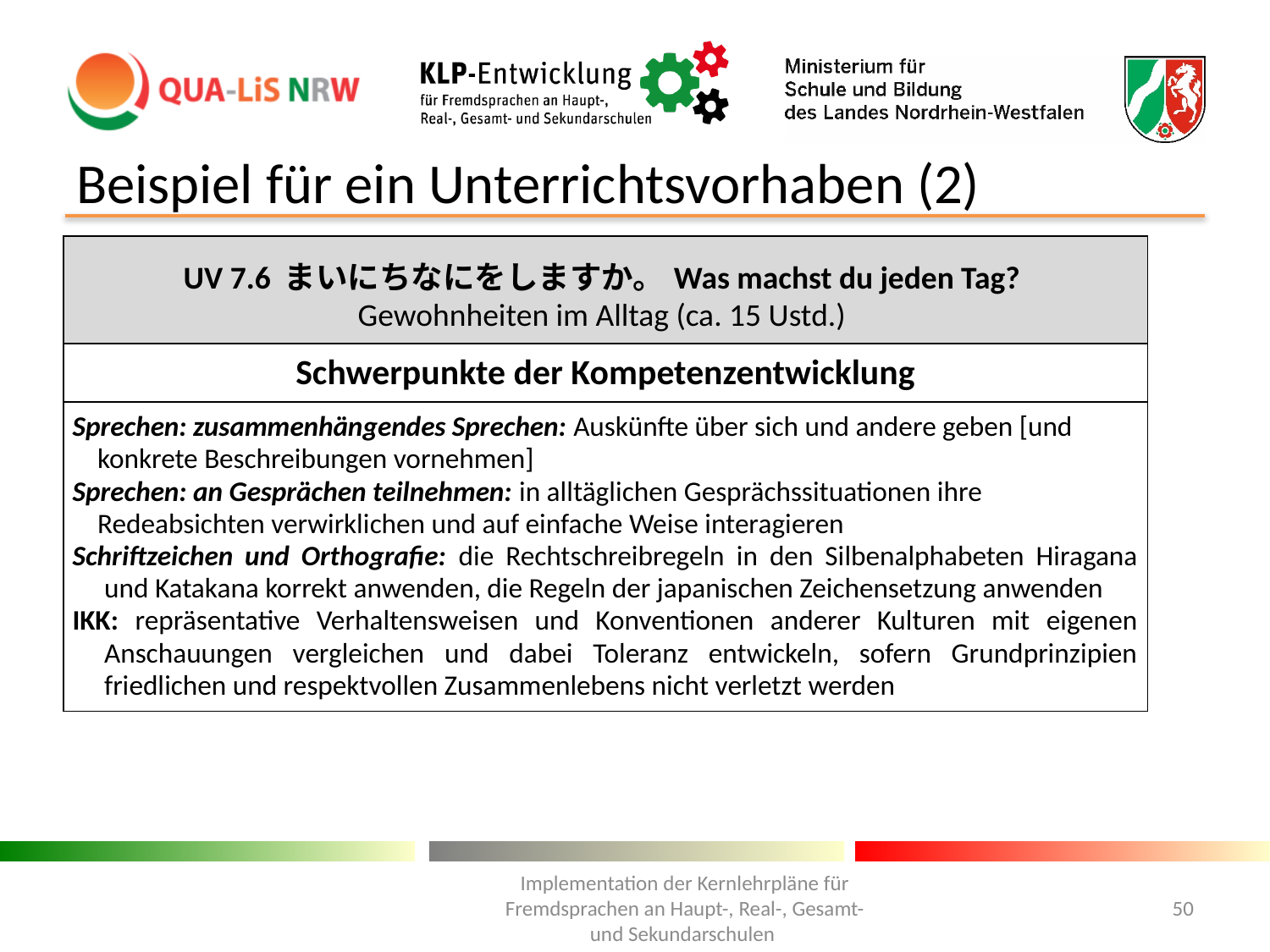

# Beispiel für ein Unterrichtsvorhaben (2)
| UV 7.6 まいにちなにをしますか。Was machst du jeden Tag? Gewohnheiten im Alltag (ca. 15 Ustd.) |
| --- |
| Schwerpunkte der Kompetenzentwicklung |
| Sprechen: zusammenhängendes Sprechen: Auskünfte über sich und andere geben [und konkrete Beschreibungen vornehmen] Sprechen: an Gesprächen teilnehmen: in alltäglichen Gesprächssituationen ihre Redeabsichten verwirklichen und auf einfache Weise interagieren Schriftzeichen und Orthografie: die Rechtschreibregeln in den Silbenalphabeten Hiragana und Katakana korrekt anwenden, die Regeln der japanischen Zeichensetzung anwenden IKK: repräsentative Verhaltensweisen und Konventionen anderer Kulturen mit eigenen Anschauungen vergleichen und dabei Toleranz entwickeln, sofern Grundprinzipien friedlichen und respektvollen Zusammenlebens nicht verletzt werden |
Implementation der Kernlehrpläne für Fremdsprachen an Haupt-, Real-, Gesamt- und Sekundarschulen
50